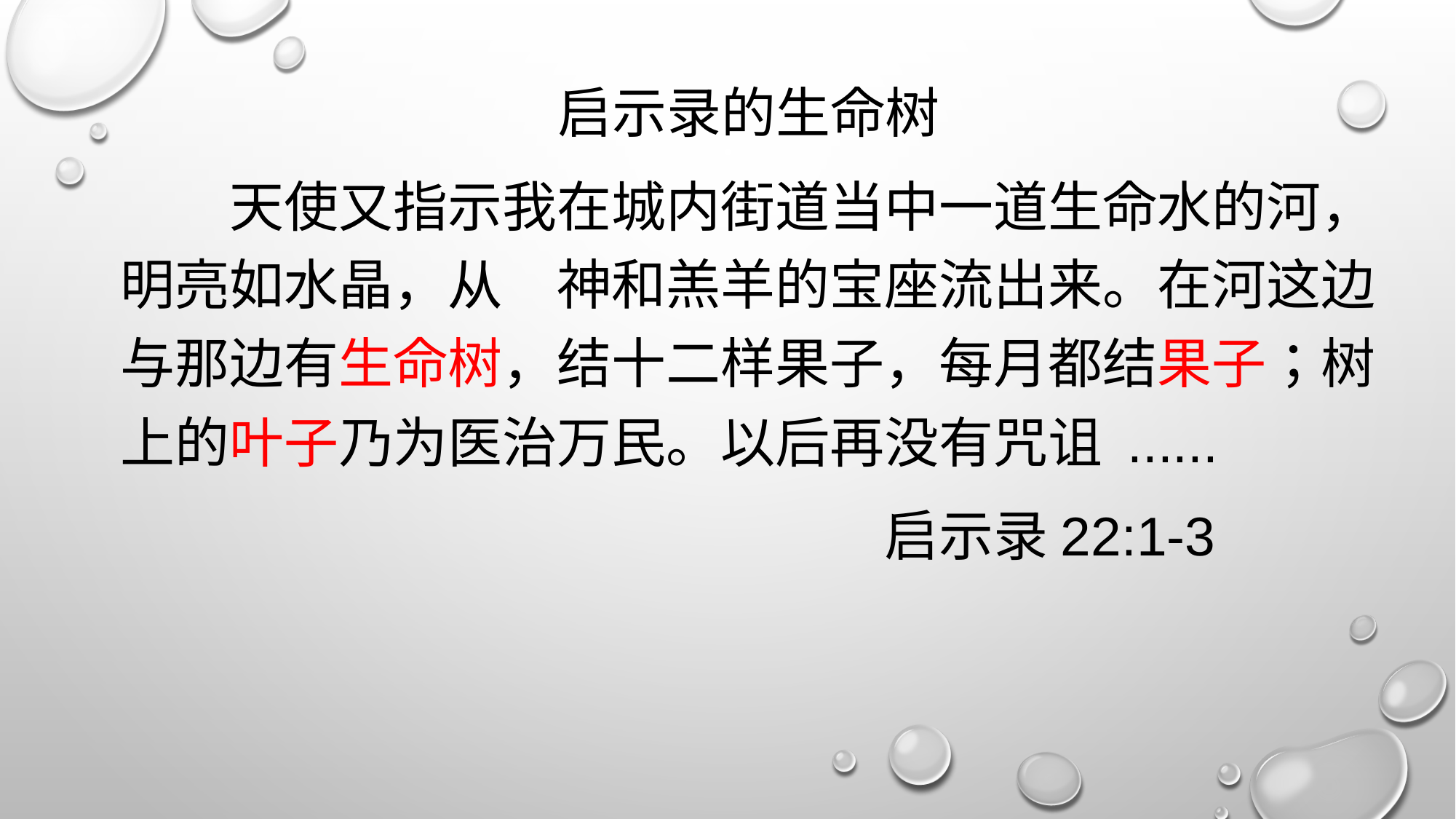

启示录的生命树
	天使又指示我在城内街道当中一道生命水的河，明亮如水晶，从　神和羔羊的宝座流出来。在河这边与那边有生命树，结十二样果子，每月都结果子；树上的叶子乃为医治万民。以后再没有咒诅 ......
							启示录22:1-3